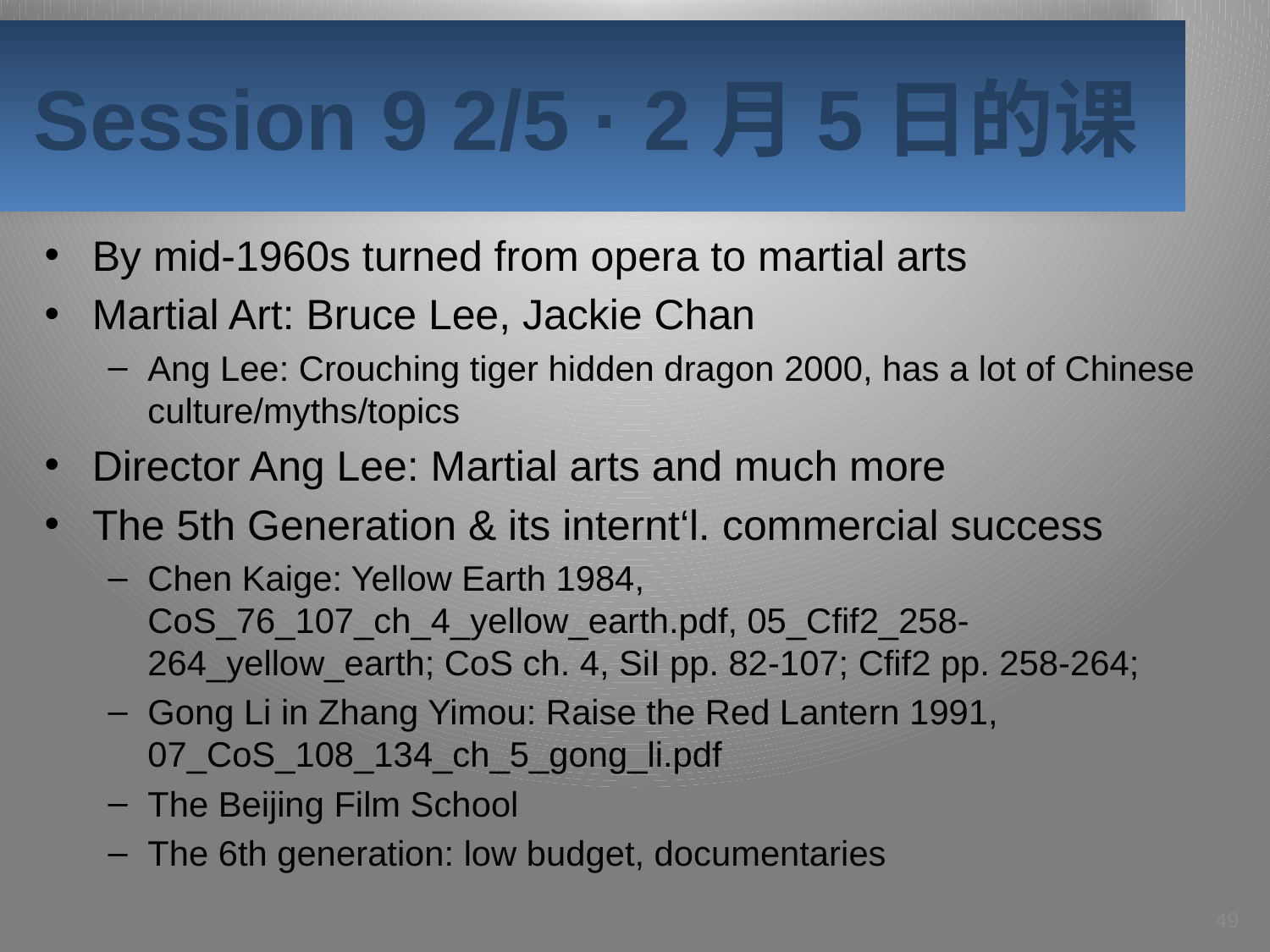

Session 9 2/5 · 2月5日的课
#
By mid-1960s turned from opera to martial arts
Martial Art: Bruce Lee, Jackie Chan
Ang Lee: Crouching tiger hidden dragon 2000, has a lot of Chinese culture/myths/topics
Director Ang Lee: Martial arts and much more
The 5th Generation & its internt‘l. commercial success
Chen Kaige: Yellow Earth 1984, CoS_76_107_ch_4_yellow_earth.pdf, 05_Cfif2_258-264_yellow_earth; CoS ch. 4, SiI pp. 82-107; Cfif2 pp. 258-264;
Gong Li in Zhang Yimou: Raise the Red Lantern 1991, 07_CoS_108_134_ch_5_gong_li.pdf
The Beijing Film School
The 6th generation: low budget, documentaries
49